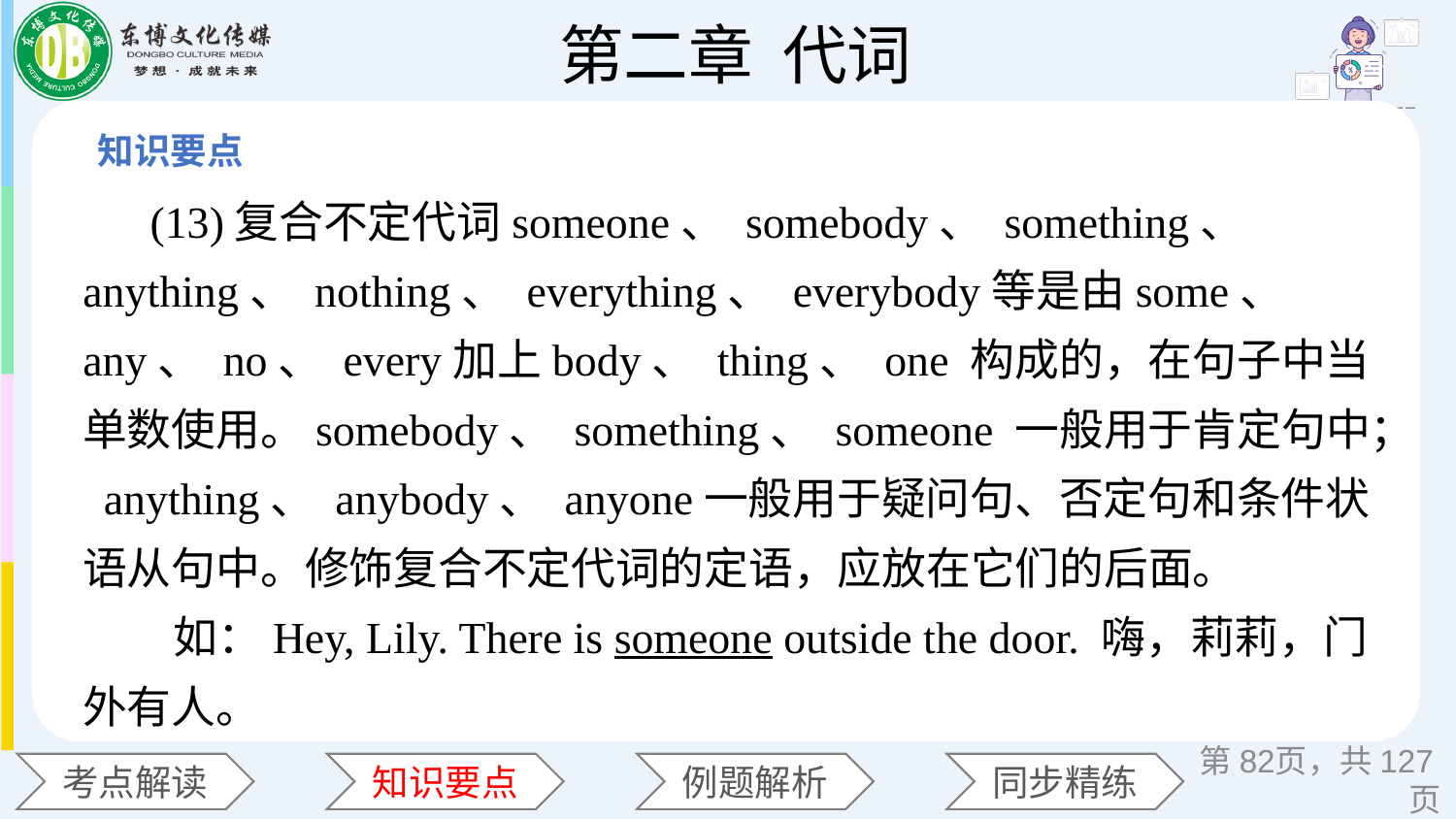

(13)复合不定代词someone、 somebody、 something、 anything、 nothing、 everything、 everybody等是由some、 any、 no、 every加上body、 thing、 one 构成的，在句子中当单数使用。somebody、 something、 someone 一般用于肯定句中； anything、 anybody、 anyone一般用于疑问句、否定句和条件状语从句中。修饰复合不定代词的定语，应放在它们的后面。
        如：Hey, Lily. There is someone outside the door. 嗨，莉莉，门外有人。

第82页，共127页